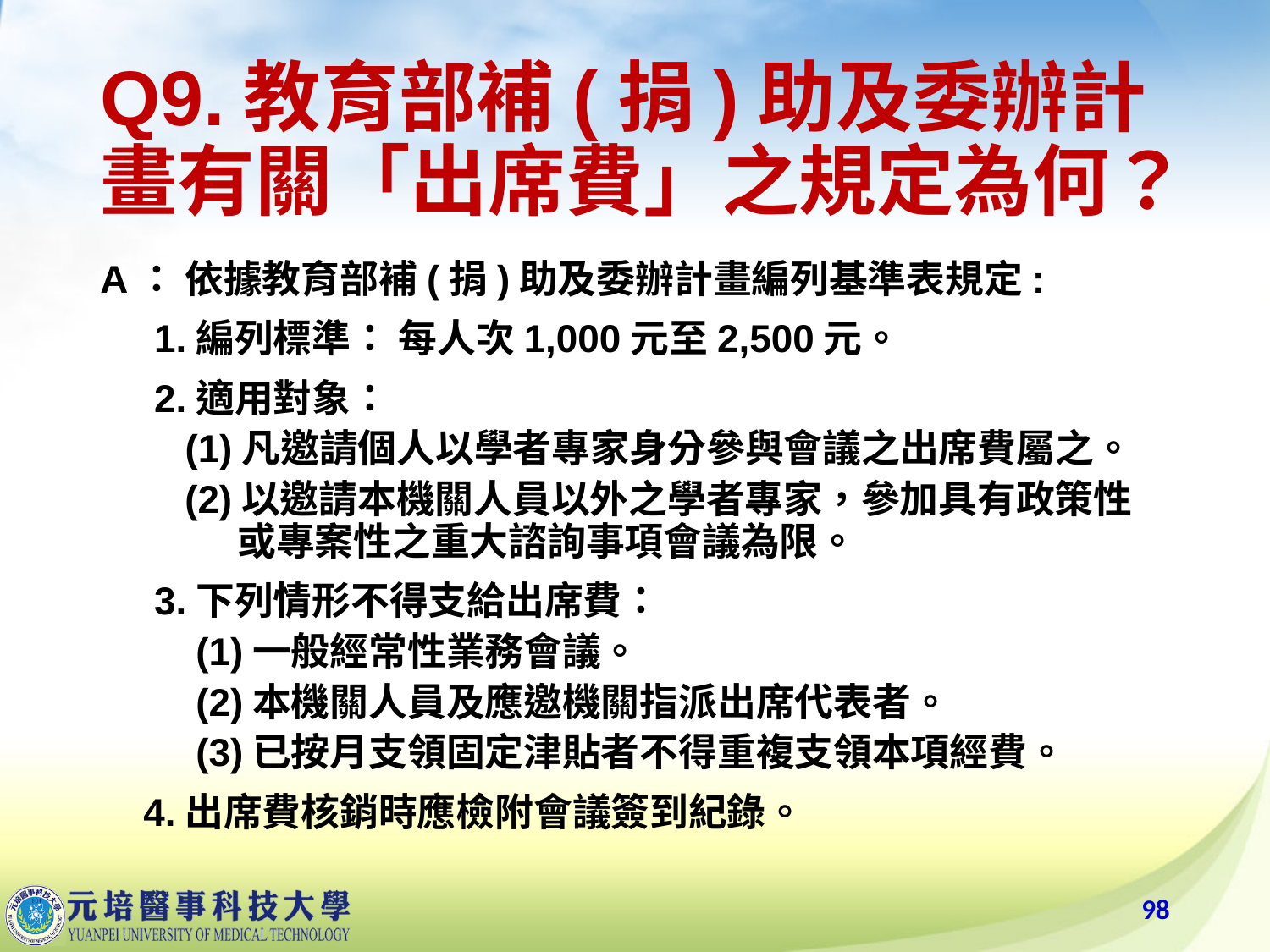

# Q9.教育部補(捐)助及委辦計畫有關「出席費」之規定為何？
A： 依據教育部補(捐)助及委辦計畫編列基準表規定:
     1.編列標準： 每人次1,000元至2,500元。
     2.適用對象：
  (1)凡邀請個人以學者專家身分參與會議之出席費屬之。
  (2)以邀請本機關人員以外之學者專家，參加具有政策性或專案性之重大諮詢事項會議為限。
     3.下列情形不得支給出席費：
   (1)一般經常性業務會議。
   (2)本機關人員及應邀機關指派出席代表者。
   (3)已按月支領固定津貼者不得重複支領本項經費。
    4.出席費核銷時應檢附會議簽到紀錄。

98